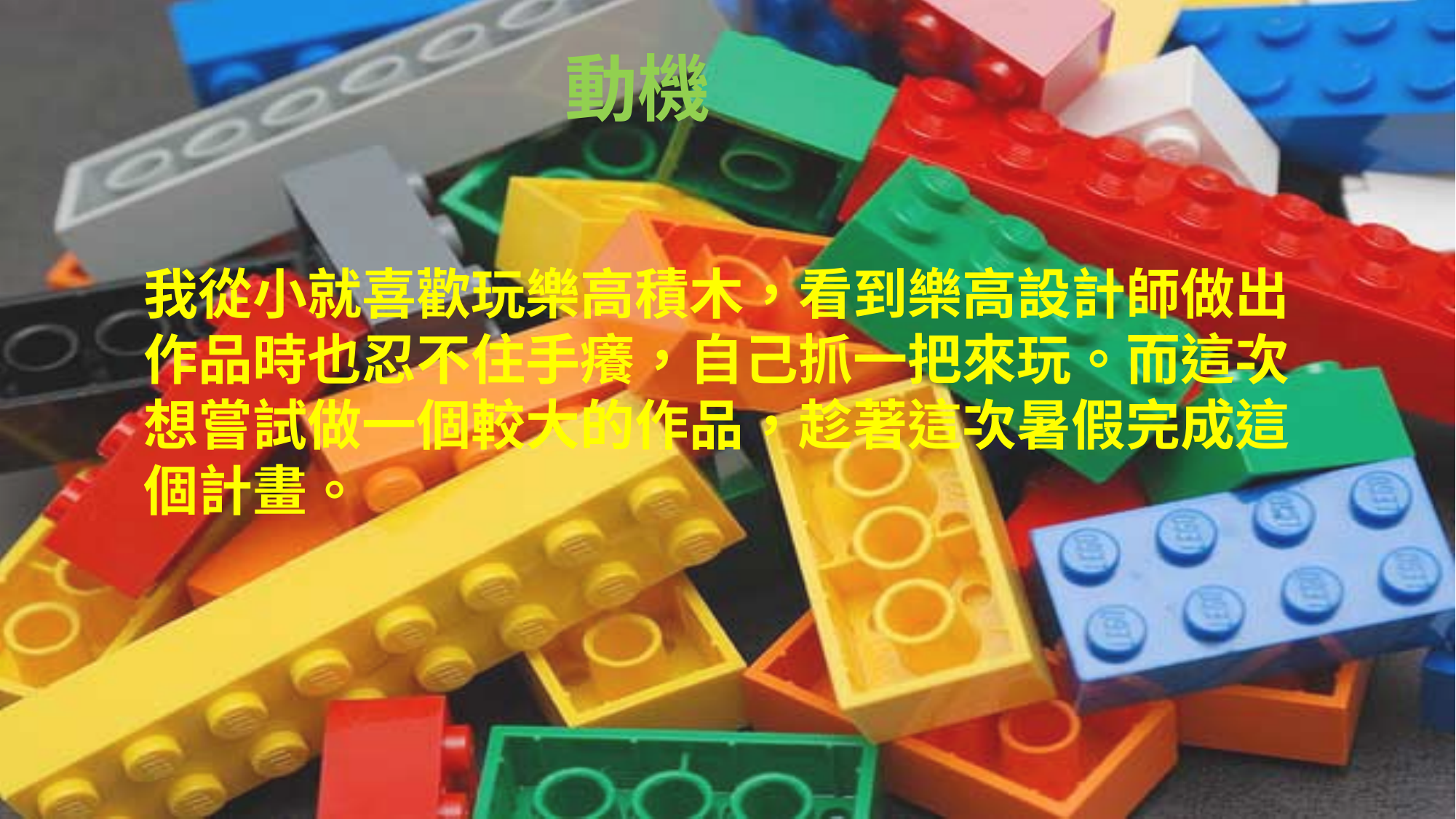

動機
我從小就喜歡玩樂高積木，看到樂高設計師做出作品時也忍不住手癢，自己抓一把來玩。而這次想嘗試做一個較大的作品，趁著這次暑假完成這個計畫。